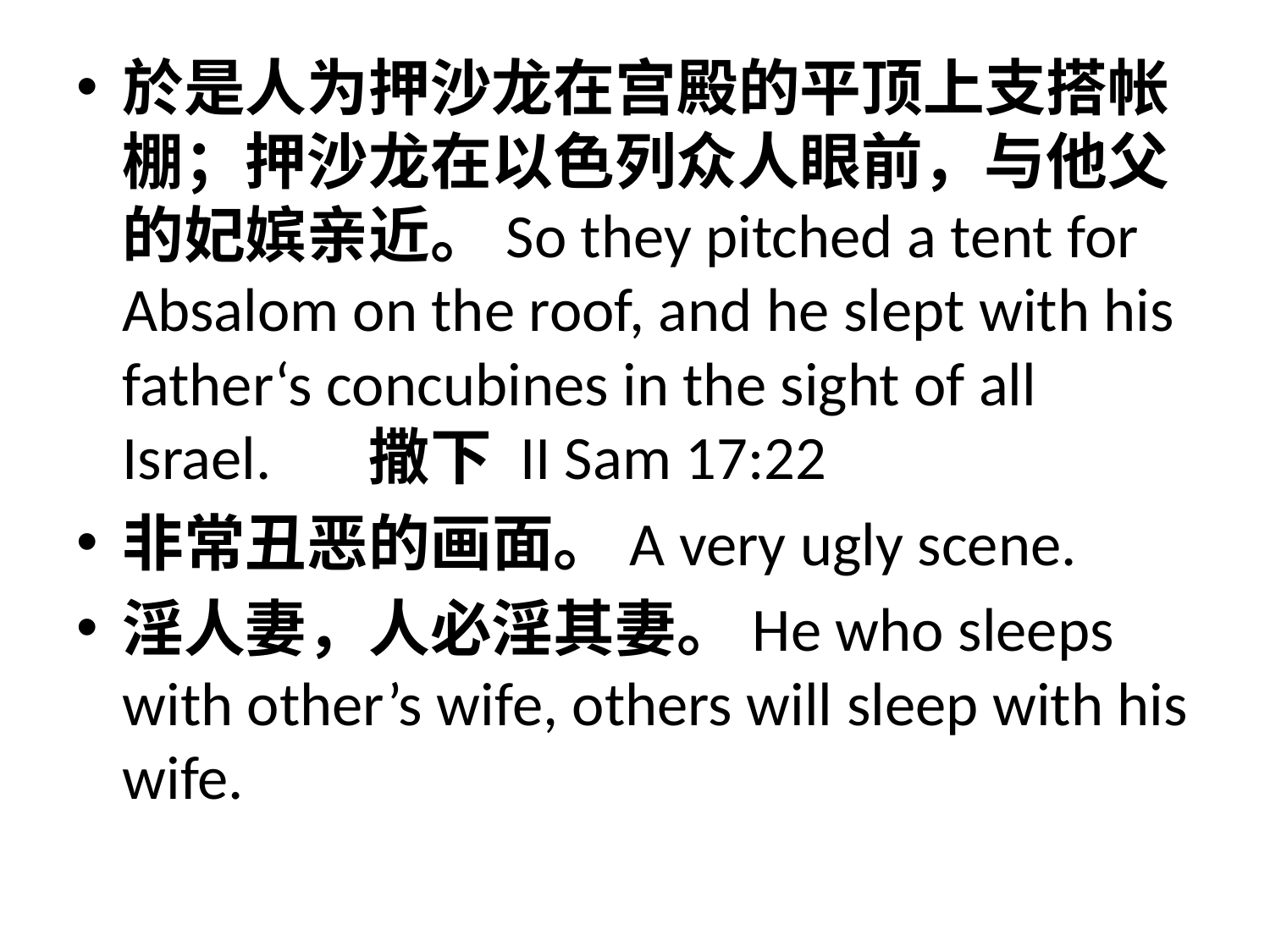

於是人为押沙龙在宫殿的平顶上支搭帐棚；押沙龙在以色列众人眼前，与他父的妃嫔亲近。So they pitched a tent for Absalom on the roof, and he slept with his father‘s concubines in the sight of all Israel. 		撒下 II Sam 17:22
非常丑恶的画面。A very ugly scene.
淫人妻，人必淫其妻。He who sleeps with other’s wife, others will sleep with his wife.